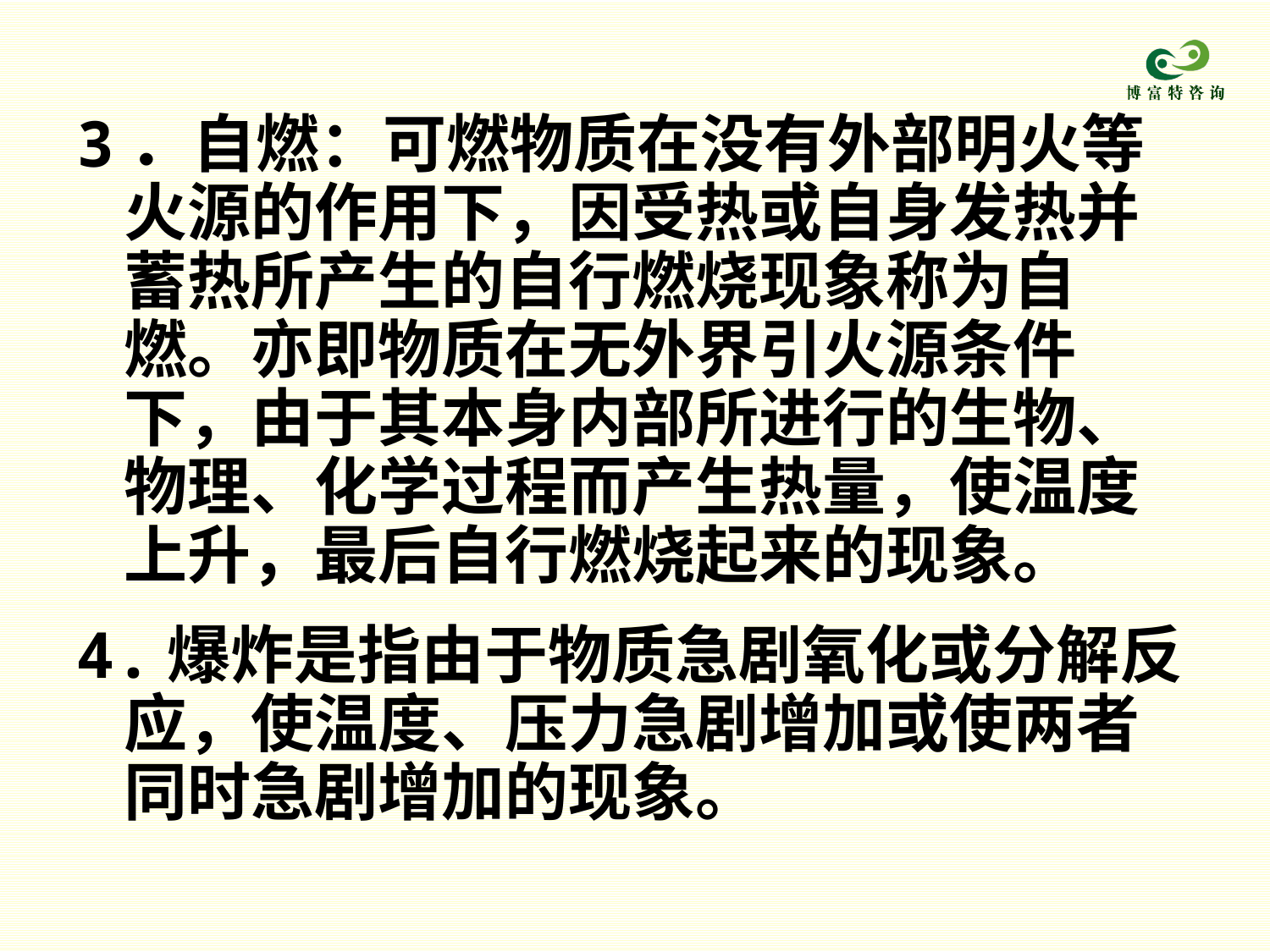

3．自燃：可燃物质在没有外部明火等火源的作用下，因受热或自身发热并蓄热所产生的自行燃烧现象称为自燃。亦即物质在无外界引火源条件下，由于其本身内部所进行的生物、物理、化学过程而产生热量，使温度上升，最后自行燃烧起来的现象。
4.爆炸是指由于物质急剧氧化或分解反应，使温度、压力急剧增加或使两者同时急剧增加的现象。